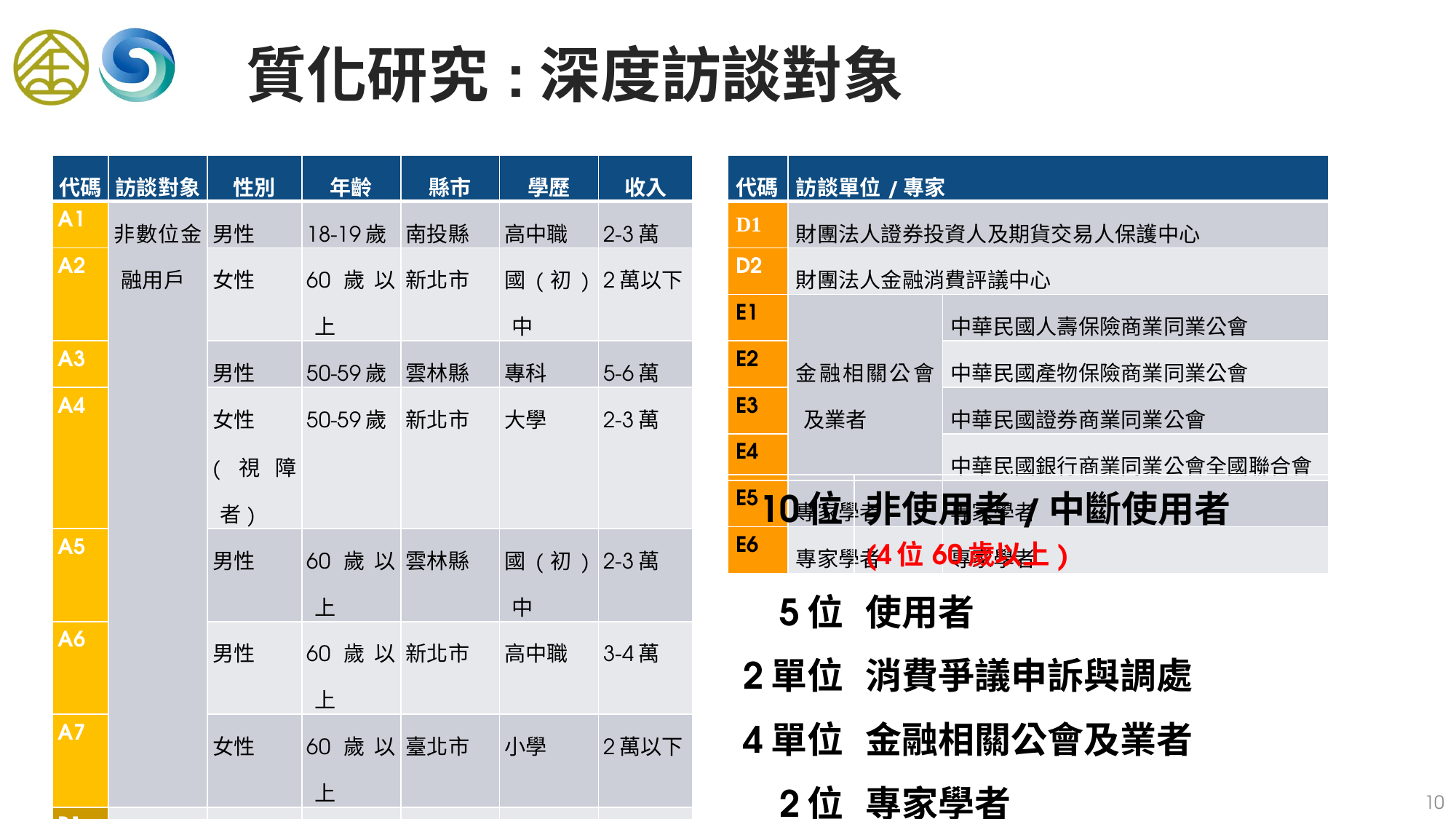

質化研究:深度訪談對象
| 代碼 | 訪談對象 | 性別 | 年齡 | 縣市 | 學歷 | 收入 |
| --- | --- | --- | --- | --- | --- | --- |
| A1 | 非數位金融用戶 | 男性 | 18-19歲 | 南投縣 | 高中職 | 2-3萬 |
| A2 |  | 女性 | 60歲以上 | 新北市 | 國(初)中 | 2萬以下 |
| A3 |  | 男性 | 50-59歲 | 雲林縣 | 專科 | 5-6萬 |
| A4 |  | 女性 (視障者) | 50-59歲 | 新北市 | 大學 | 2-3萬 |
| A5 |  | 男性 | 60歲以上 | 雲林縣 | 國(初)中 | 2-3萬 |
| A6 |  | 男性 | 60歲以上 | 新北市 | 高中職 | 3-4萬 |
| A7 |  | 女性 | 60歲以上 | 臺北市 | 小學 | 2萬以下 |
| B1 | 中斷 使用者 | 女性 | 40∼49歲 | 新竹縣 | 專科 | 2-3萬 |
| B2 |  | 男性 | 50-59歲 | 桃園市 | 大學 | 3-4萬 |
| B3 |  | 男性 | 30-39歲 | 嘉義市 | 大學 | 2-3萬 |
| C1 | 數位金融用戶 | 女性 | 30-39歲 | 新北市 | 大學 | 3-4萬 |
| C2 |  | 男性 | 30-39歲 | 新北市 | 大學 | 20-50萬 |
| C3 |  | 男性 | 30-39歲 | 彰化縣 | 大學 | 15-20萬 |
| C4 |  | 女性 | 60歲以上 | 新北市 | 高中職 | 4-5萬 |
| C5 |  | 女性 (身障者) | 40∼49歲 | 新北市 | 高中 | 2-3萬 |
| 代碼 | 訪談單位/專家 |  |
| --- | --- | --- |
| D1 | 財團法人證券投資人及期貨交易人保護中心 |  |
| D2 | 財團法人金融消費評議中心 |  |
| E1 | 金融相關公會及業者 | 中華民國人壽保險商業同業公會 |
| E2 |  | 中華民國產物保險商業同業公會 |
| E3 |  | 中華民國證券商業同業公會 |
| E4 |  | 中華民國銀行商業同業公會全國聯合會 |
| E5 | 專家學者 | 專家學者 |
| E6 | 專家學者 | 專家學者 |
| 10位 | 非使用者/中斷使用者 (4位60歲以上) |
| --- | --- |
| 5位 | 使用者 |
| 2單位 | 消費爭議申訴與調處 |
| 4單位 | 金融相關公會及業者 |
| 2位 | 專家學者 |
10